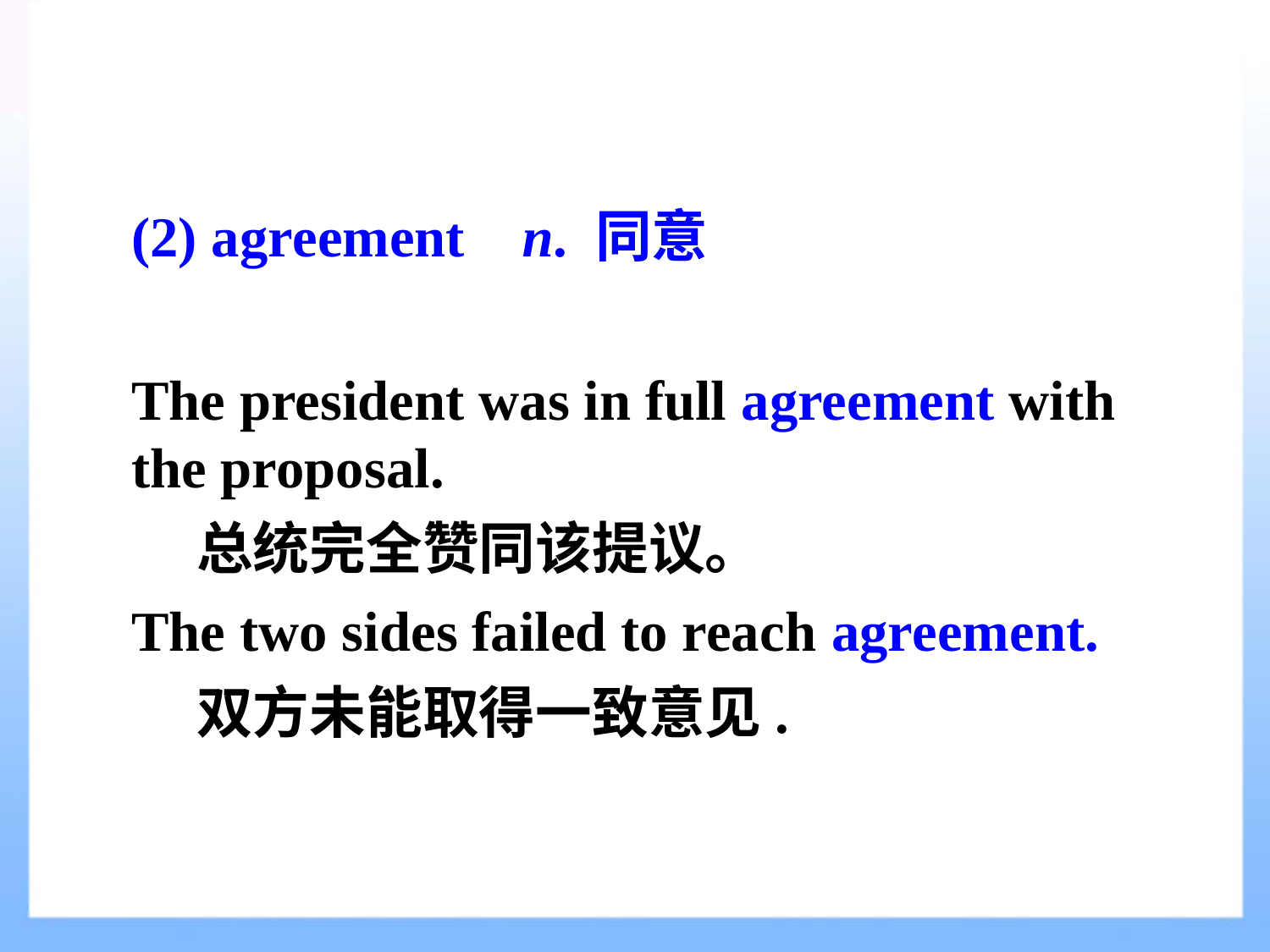

(2) agreement    n. 同意

The president was in full agreement with the proposal.
    总统完全赞同该提议。
The two sides failed to reach agreement.
    双方未能取得一致意见.